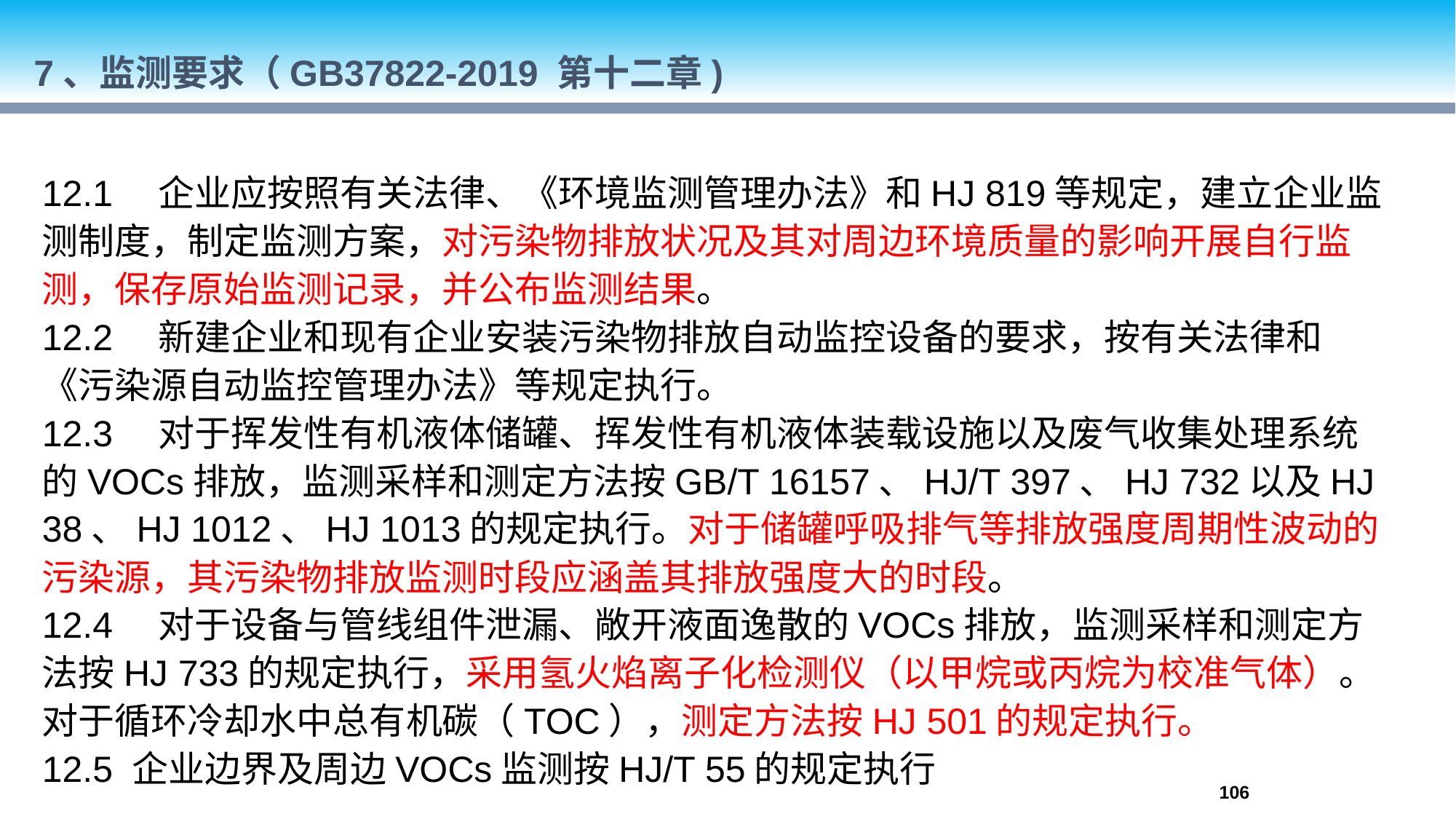

7、监测要求（GB37822-2019 第十二章)
12.1　企业应按照有关法律、《环境监测管理办法》和HJ 819等规定，建立企业监测制度，制定监测方案，对污染物排放状况及其对周边环境质量的影响开展自行监测，保存原始监测记录，并公布监测结果。
12.2　新建企业和现有企业安装污染物排放自动监控设备的要求，按有关法律和《污染源自动监控管理办法》等规定执行。
12.3　对于挥发性有机液体储罐、挥发性有机液体装载设施以及废气收集处理系统的VOCs排放，监测采样和测定方法按GB/T 16157、HJ/T 397、HJ 732以及HJ 38、HJ 1012、HJ 1013的规定执行。对于储罐呼吸排气等排放强度周期性波动的污染源，其污染物排放监测时段应涵盖其排放强度大的时段。
12.4　对于设备与管线组件泄漏、敞开液面逸散的VOCs排放，监测采样和测定方法按HJ 733的规定执行，采用氢火焰离子化检测仪（以甲烷或丙烷为校准气体）。对于循环冷却水中总有机碳（TOC），测定方法按HJ 501的规定执行。
12.5 企业边界及周边VOCs监测按HJ/T 55的规定执行
106